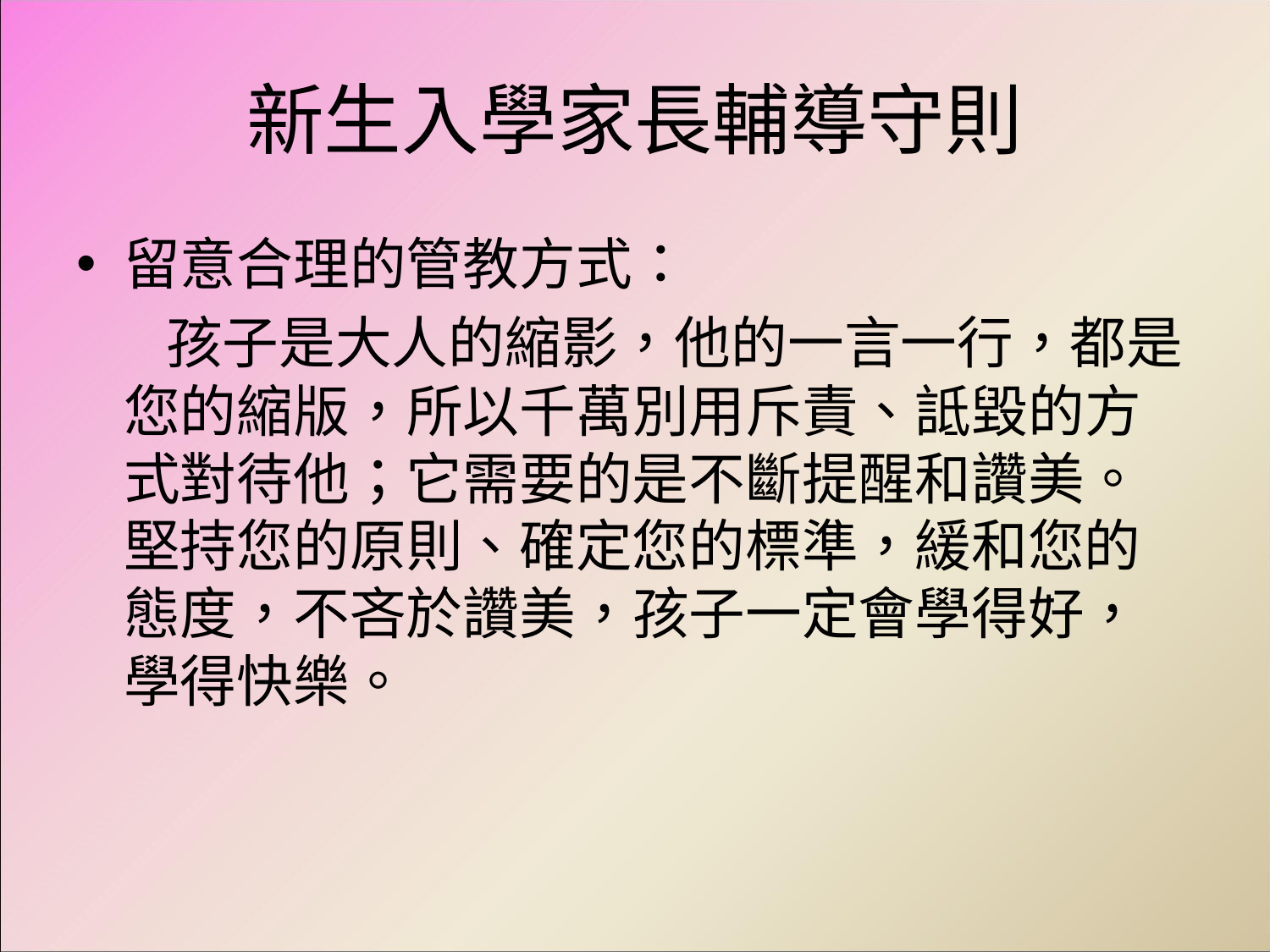

# 新生入學家長輔導守則
留意合理的管教方式：
      孩子是大人的縮影，他的一言一行，都是您的縮版，所以千萬別用斥責、詆毀的方式對待他；它需要的是不斷提醒和讚美。堅持您的原則、確定您的標準，緩和您的態度，不吝於讚美，孩子一定會學得好，學得快樂。